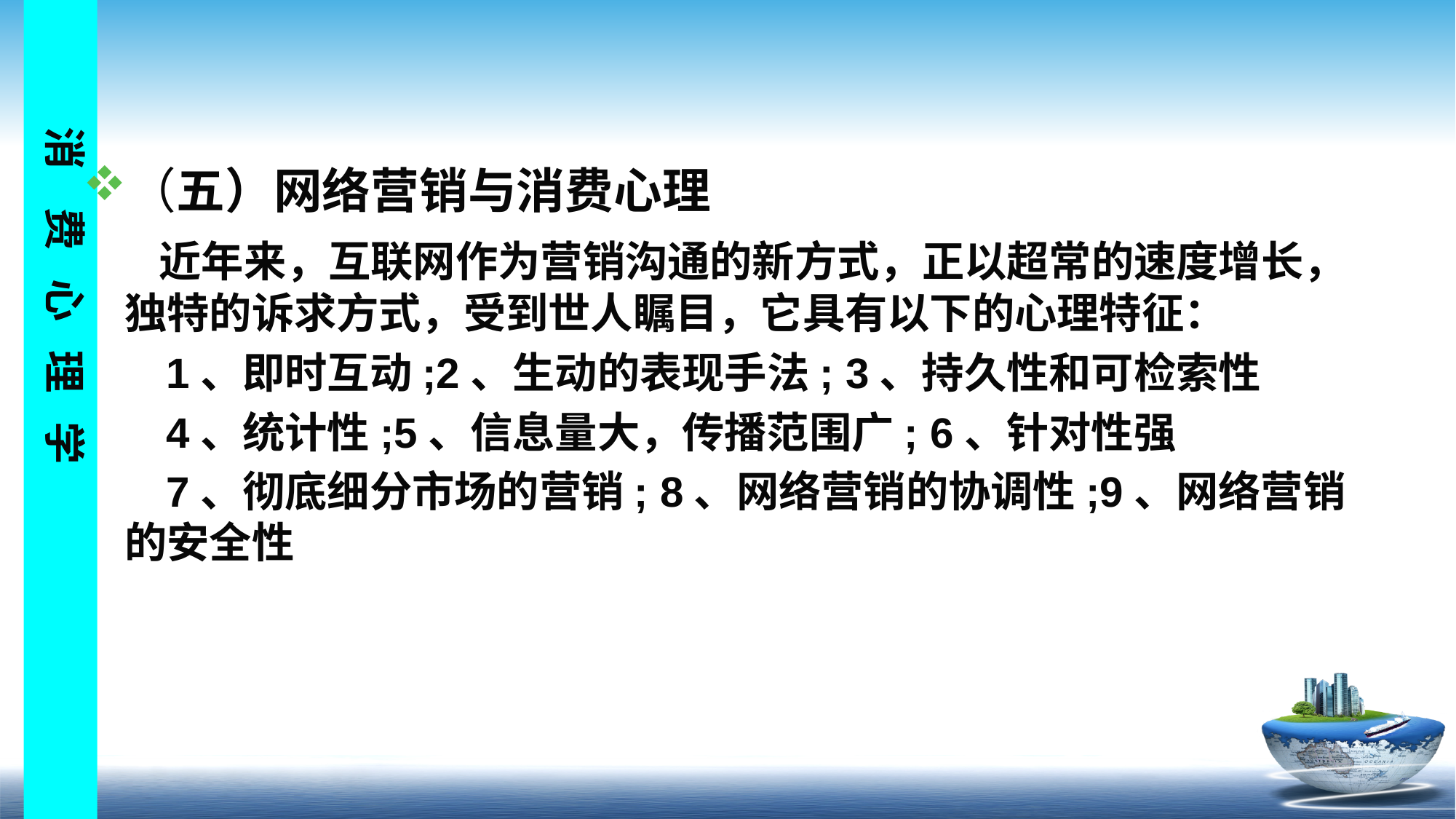

#
（五）网络营销与消费心理
      近年来，互联网作为营销沟通的新方式，正以超常的速度增长，独特的诉求方式，受到世人瞩目，它具有以下的心理特征：
       1、即时互动;2、生动的表现手法; 3、持久性和可检索性
       4、统计性;5、信息量大，传播范围广; 6、针对性强
       7、彻底细分市场的营销; 8、网络营销的协调性;9、网络营销的安全性